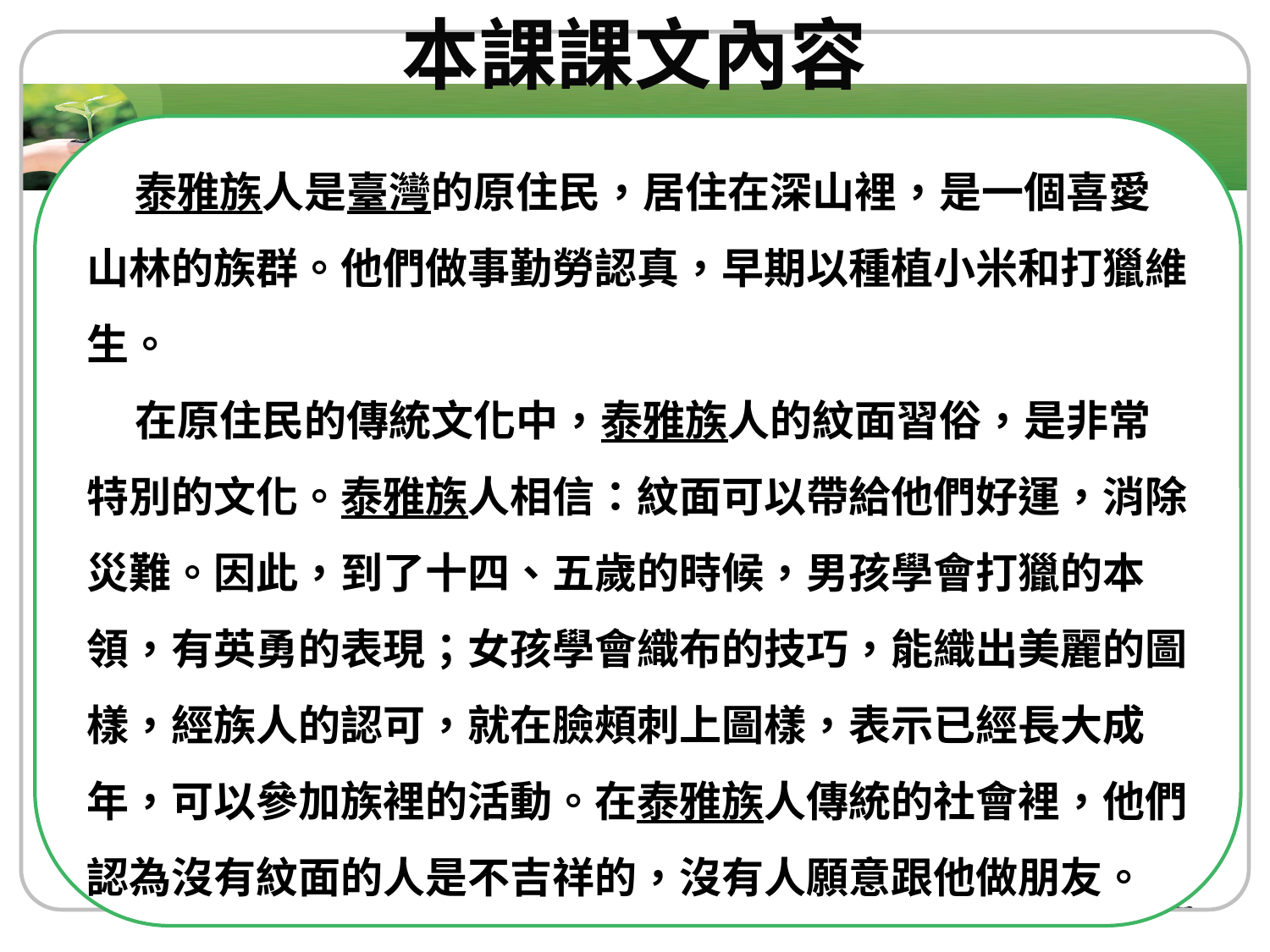

本課課文內容
    泰雅族人是臺灣的原住民，居住在深山裡，是一個喜愛山林的族群。他們做事勤勞認真，早期以種植小米和打獵維生。
    在原住民的傳統文化中，泰雅族人的紋面習俗，是非常特別的文化。泰雅族人相信：紋面可以帶給他們好運，消除災難。因此，到了十四、五歲的時候，男孩學會打獵的本領，有英勇的表現；女孩學會織布的技巧，能織出美麗的圖樣，經族人的認可，就在臉頰刺上圖樣，表示已經長大成年，可以參加族裡的活動。在泰雅族人傳統的社會裡，他們認為沒有紋面的人是不吉祥的，沒有人願意跟他做朋友。